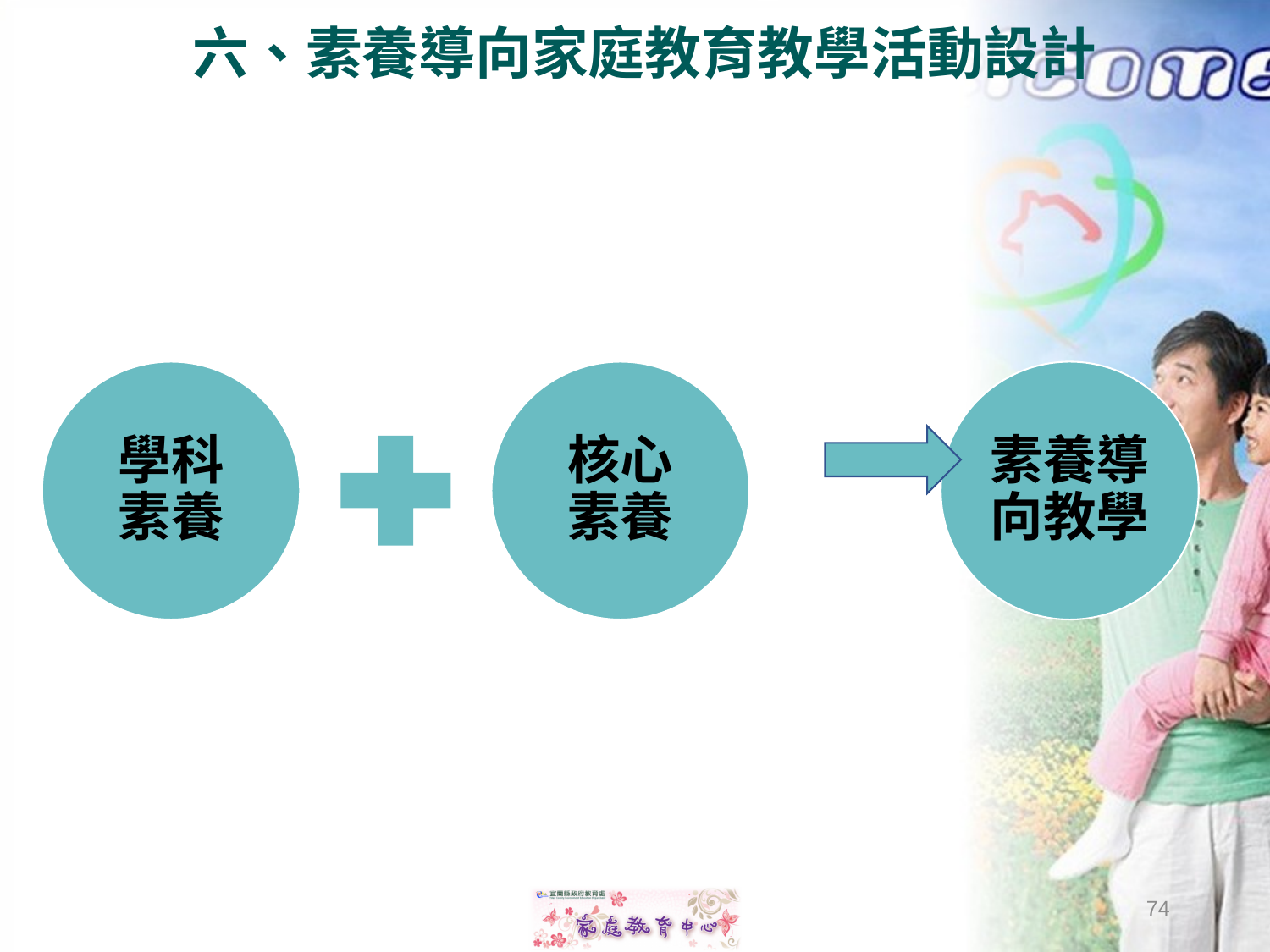

六、素養導向家庭教育教學活動設計

學科
素養

核心
素養

素養導向教學

74